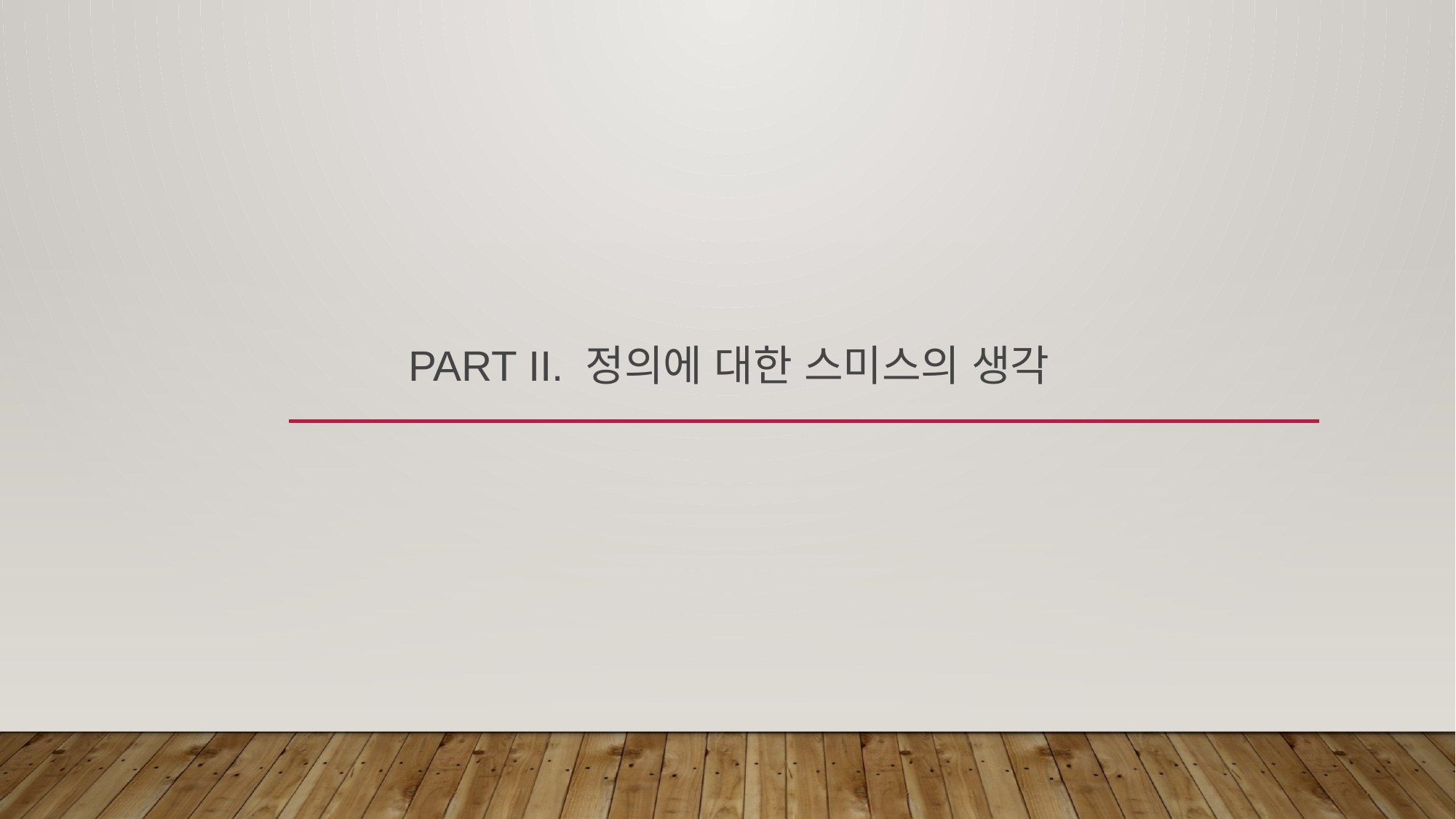

# Part II. 정의에 대한 스미스의 생각